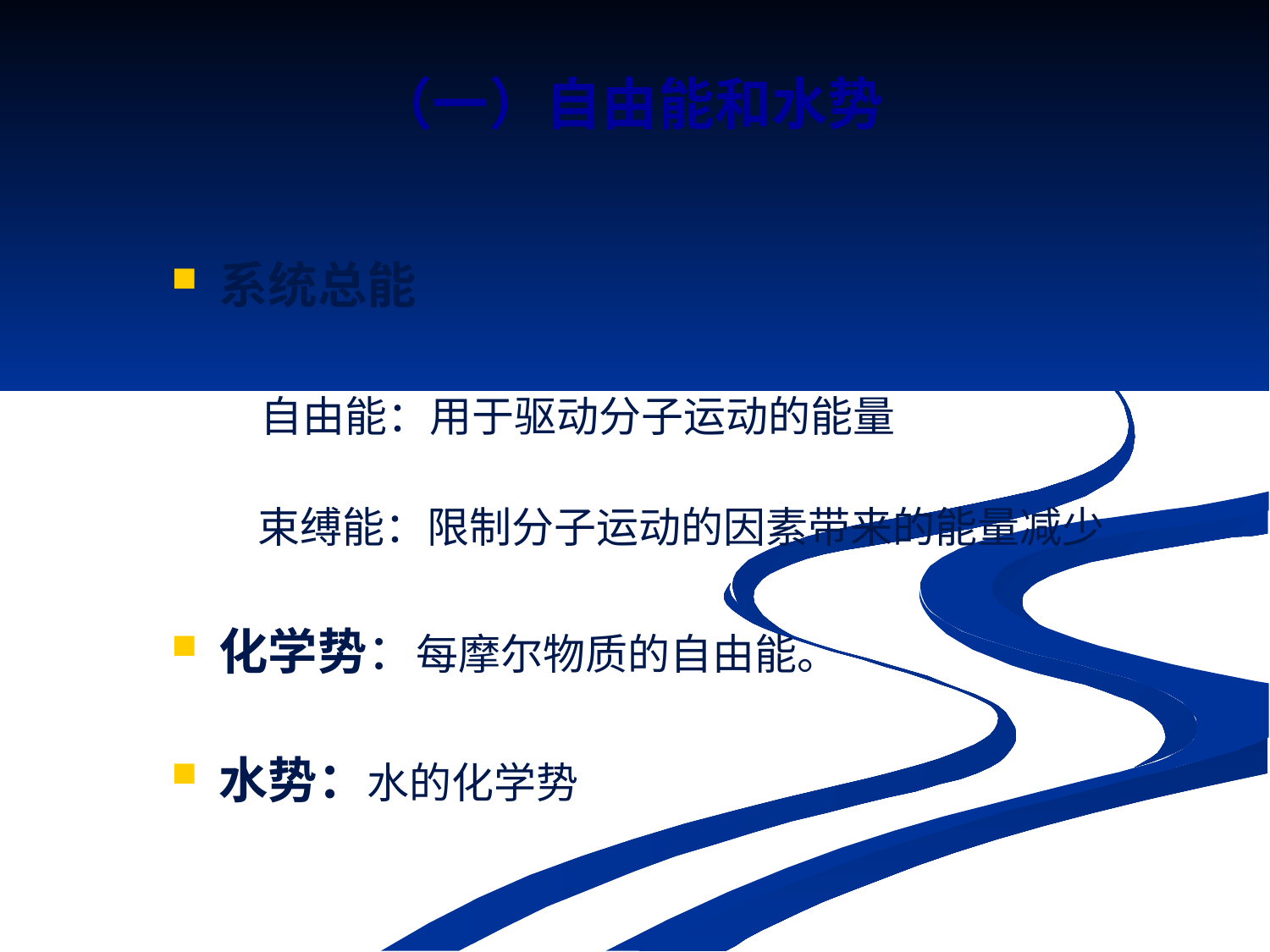

# （一）自由能和水势
系统总能
       自由能：用于驱动分子运动的能量
        束缚能：限制分子运动的因素带来的能量减少
化学势：每摩尔物质的自由能。
水势：水的化学势